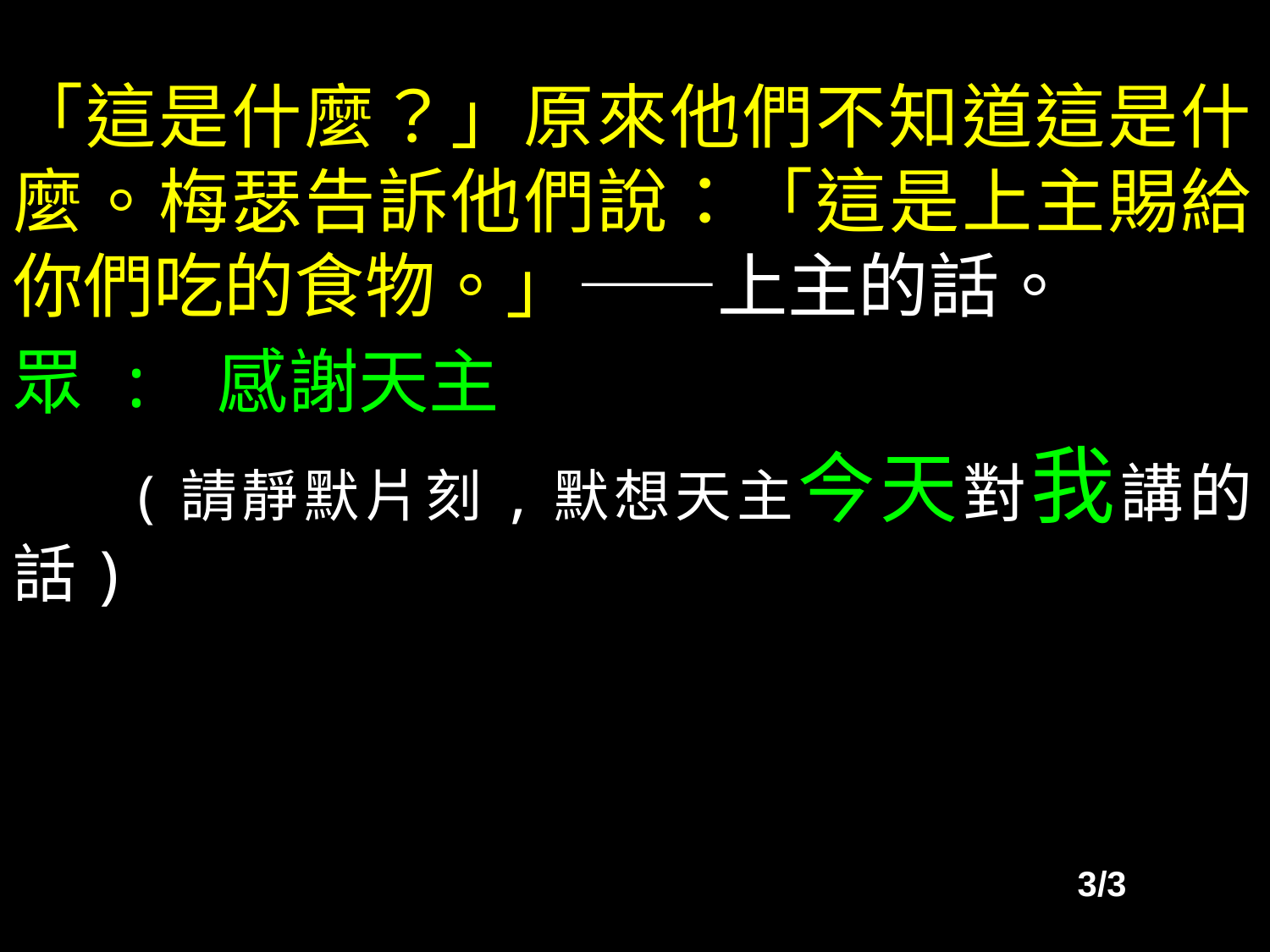

「這是什麼？」原來他們不知道這是什麼。梅瑟告訴他們說：「這是上主賜給你們吃的食物。」——上主的話。
眾 : 感謝天主
   (請靜默片刻,默想天主今天對我講的話)

3/3